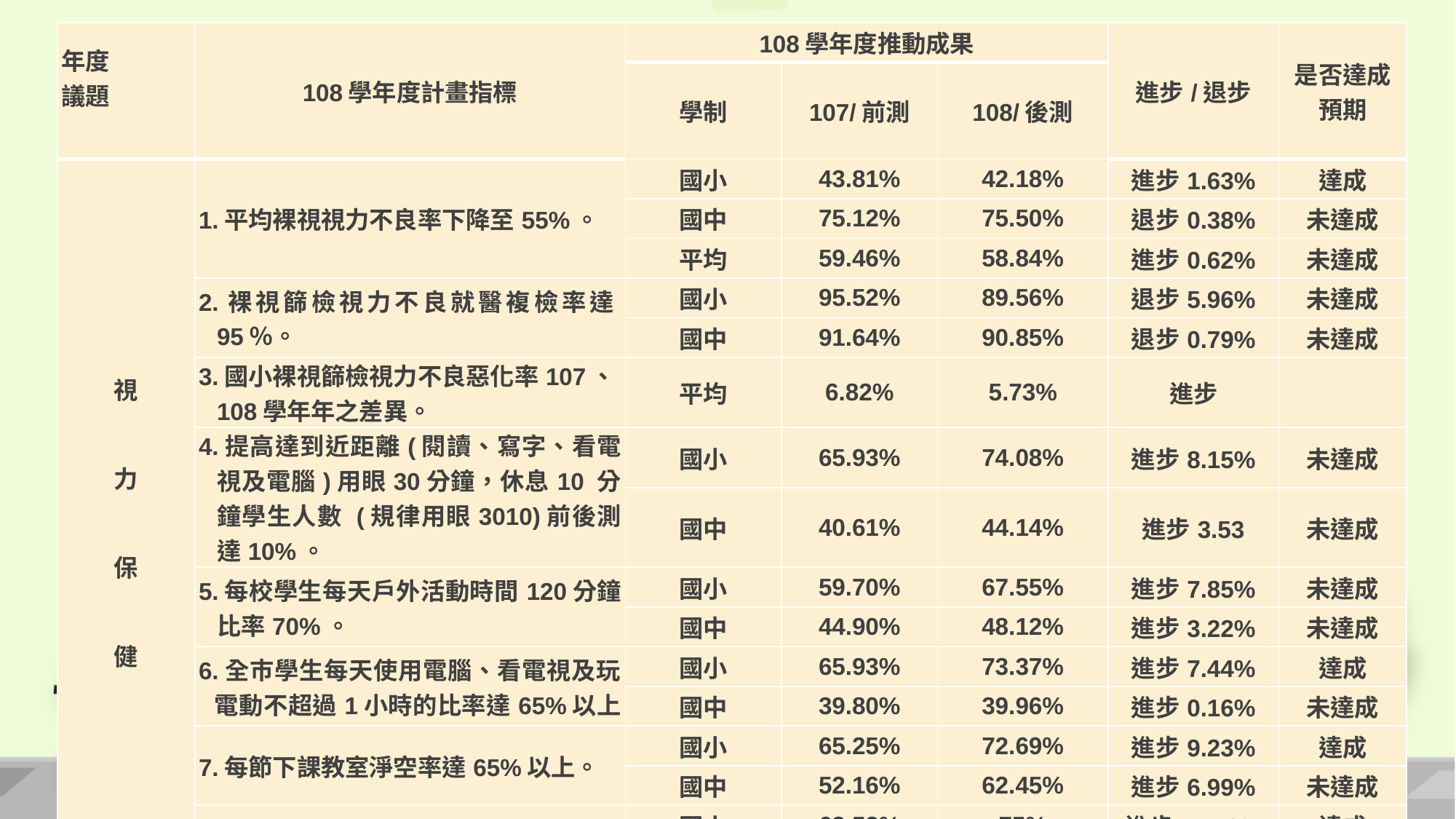

| 年度 議題 | 108學年度計畫指標 | 108學年度推動成果 |  |  | 進步/退步 | 是否達成預期 |
| --- | --- | --- | --- | --- | --- | --- |
|  |  | 學制 | 107/前測 | 108/後測 |  |  |
| 視     力     保     健 | 1.平均裸視視力不良率下降至55%。 | 國小 | 43.81% | 42.18% | 進步1.63% | 達成 |
|  |  | 國中 | 75.12% | 75.50% | 退步0.38% | 未達成 |
|  |  | 平均 | 59.46% | 58.84% | 進步0.62% | 未達成 |
|  | 2.裸視篩檢視力不良就醫複檢率達95％。 | 國小 | 95.52% | 89.56% | 退步5.96% | 未達成 |
|  |  | 國中 | 91.64% | 90.85% | 退步0.79% | 未達成 |
|  | 3.國小裸視篩檢視力不良惡化率107、108學年年之差異。 | 平均 | 6.82% | 5.73% | 進步 |  |
|  | 4.提高達到近距離(閱讀、寫字、看電視及電腦)用眼30分鐘，休息10 分鐘學生人數 (規律用眼3010)前後測達10%。 | 國小 | 65.93% | 74.08% | 進步8.15% | 未達成 |
|  |  | 國中 | 40.61% | 44.14% | 進步3.53 | 未達成 |
|  | 5.每校學生每天戶外活動時間120分鐘比率70%。 | 國小 | 59.70% | 67.55% | 進步7.85% | 未達成 |
|  |  | 國中 | 44.90% | 48.12% | 進步3.22% | 未達成 |
|  | 6.全巿學生每天使用電腦、看電視及玩電動不超過1小時的比率達65%以上。 | 國小 | 65.93% | 73.37% | 進步7.44% | 達成 |
|  |  | 國中 | 39.80% | 39.96% | 進步0.16% | 未達成 |
|  | 7.每節下課教室淨空率達65%以上。 | 國小 | 65.25% | 72.69% | 進步9.23% | 達成 |
|  |  | 國中 | 52.16% | 62.45% | 進步6.99% | 未達成 |
|  | 8.定期就醫追踨率達75%以上。 | 國小 | 63.52% | 75% | 進步11.48% | 達成 |
|  |  | 國中 | 52.63% | 55.02% | 進步3.39% | 未達成 |
#